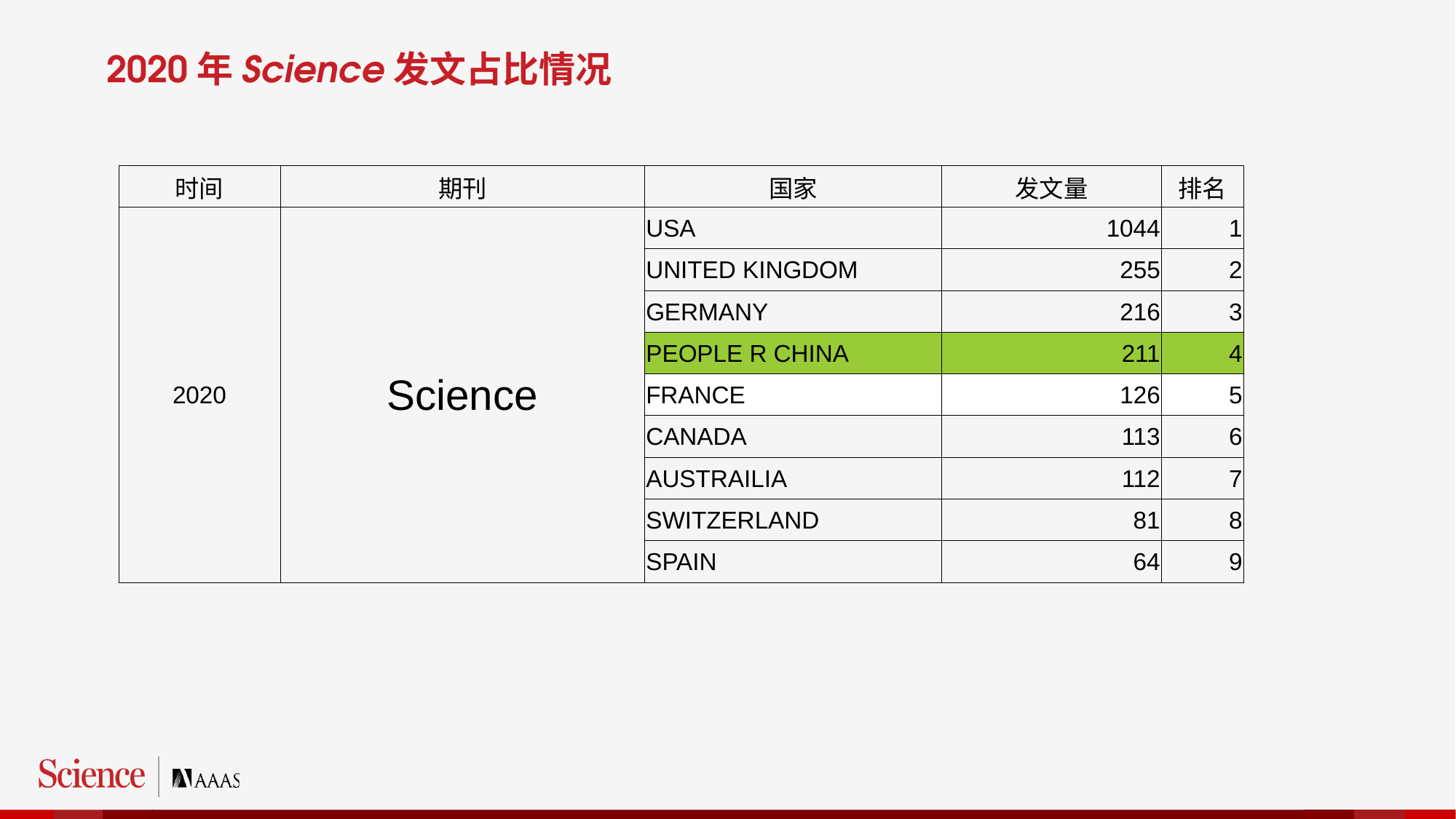

2020年Science发文占比情况
| 时间 | 期刊 | 国家 | 发文量 | 排名 |
| --- | --- | --- | --- | --- |
| 2020 | Science | USA | 1044 | 1 |
|  |  | UNITED KINGDOM | 255 | 2 |
|  |  | GERMANY | 216 | 3 |
|  |  | PEOPLE R CHINA | 211 | 4 |
|  |  | FRANCE | 126 | 5 |
|  |  | CANADA | 113 | 6 |
|  |  | AUSTRAILIA | 112 | 7 |
|  |  | SWITZERLAND | 81 | 8 |
|  |  | SPAIN | 64 | 9 |